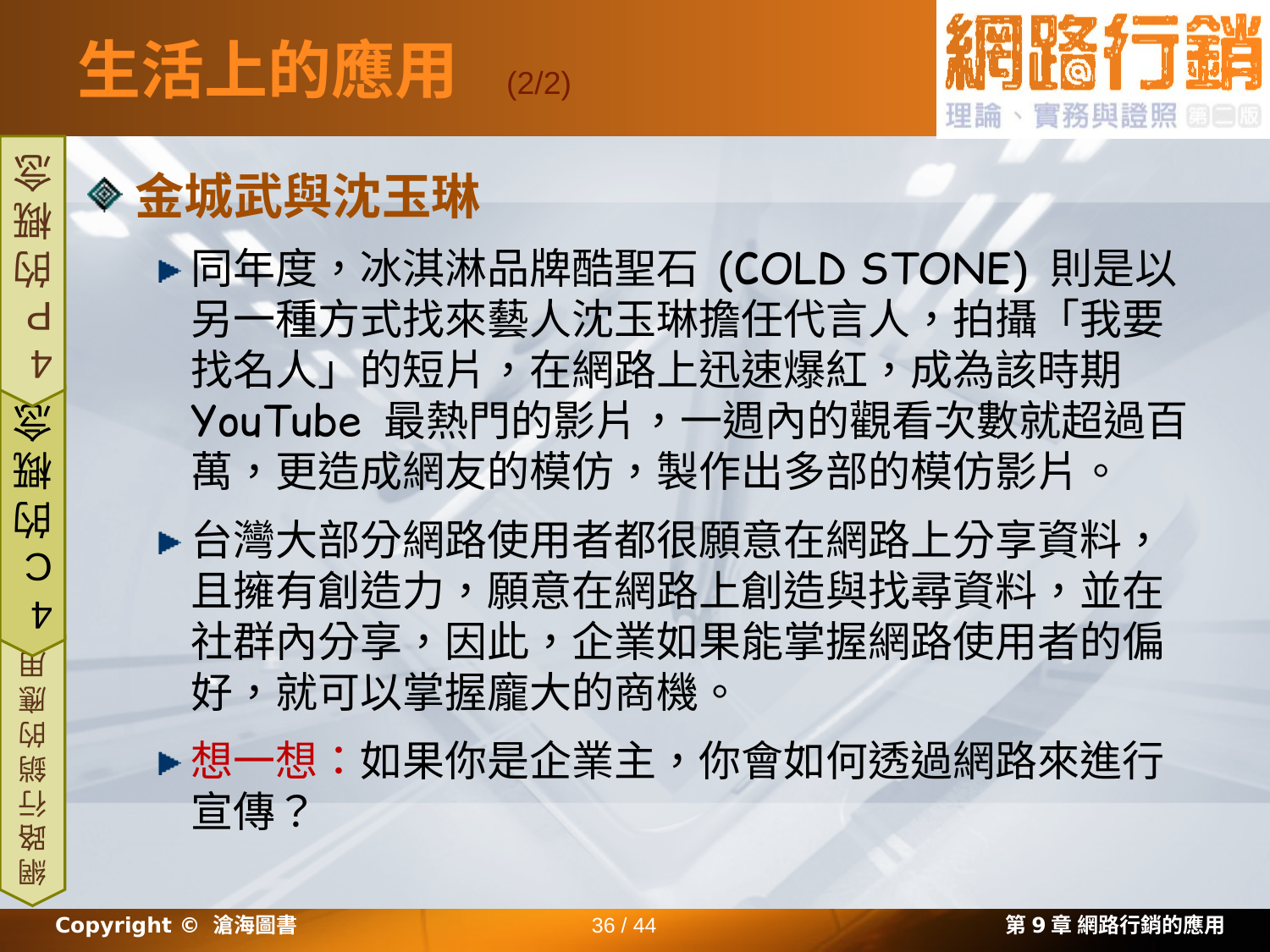

# 生活上的應用
(2/2)
金城武與沈玉琳
同年度，冰淇淋品牌酷聖石 (COLD STONE) 則是以另一種方式找來藝人沈玉琳擔任代言人，拍攝「我要找名人」的短片，在網路上迅速爆紅，成為該時期YouTube 最熱門的影片，一週內的觀看次數就超過百萬，更造成網友的模仿，製作出多部的模仿影片。
台灣大部分網路使用者都很願意在網路上分享資料，且擁有創造力，願意在網路上創造與找尋資料，並在社群內分享，因此，企業如果能掌握網路使用者的偏好，就可以掌握龐大的商機。
想一想：如果你是企業主，你會如何透過網路來進行宣傳？
4P 的概念
4C 的概念
網路行銷的應用
Copyright © 滄海圖書
36 / 44
第9章 網路行銷的應用